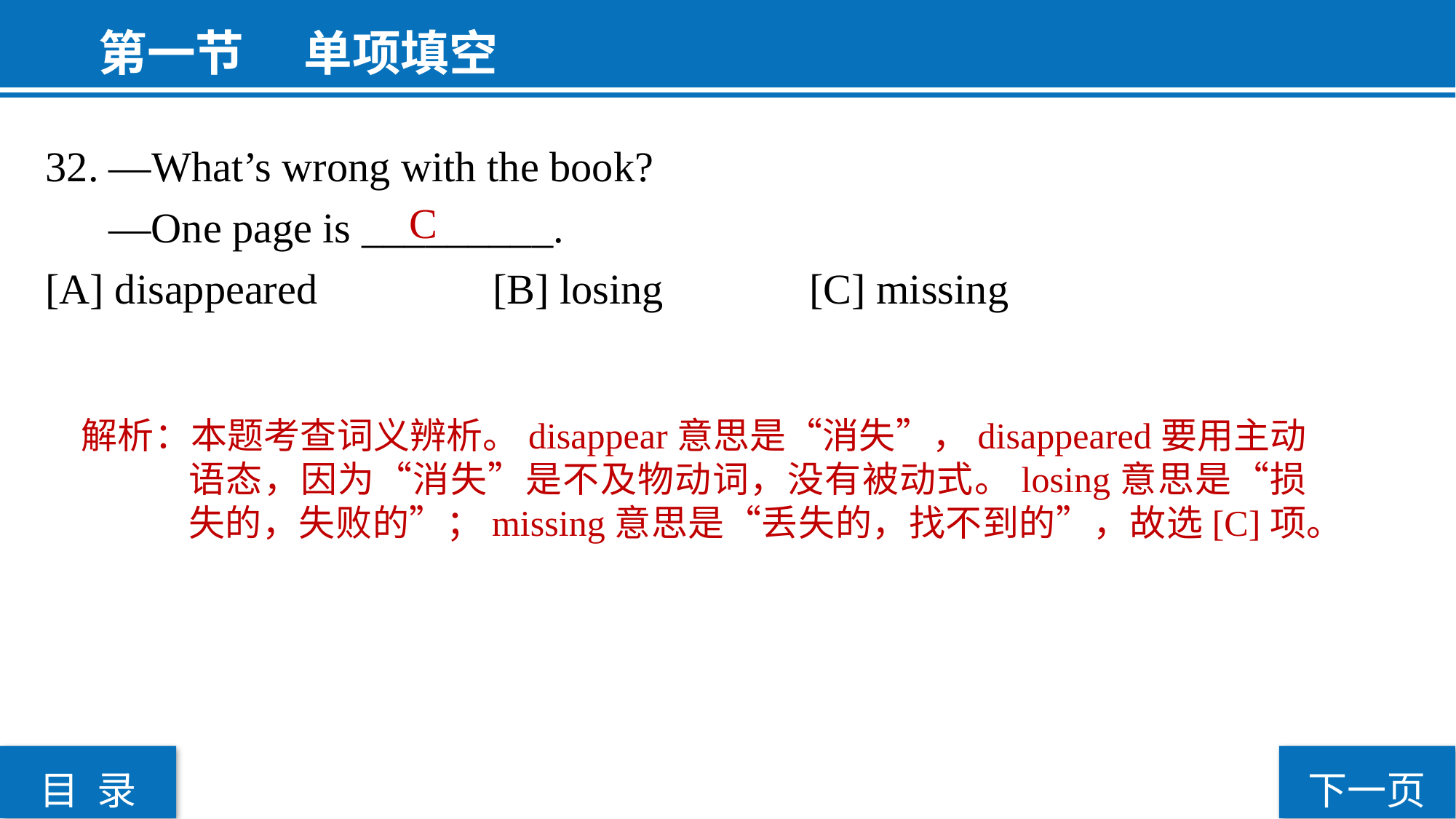

第一节  单项填空
32. —What’s wrong with the book?
      —One page is _________.
[A] disappeared		 [B] losing 		[C] missing
C
解析：本题考查词义辨析。disappear意思是“消失”，disappeared要用主动语态，因为“消失”是不及物动词，没有被动式。losing意思是“损失的，失败的”；missing意思是“丢失的，找不到的”，故选[C]项。